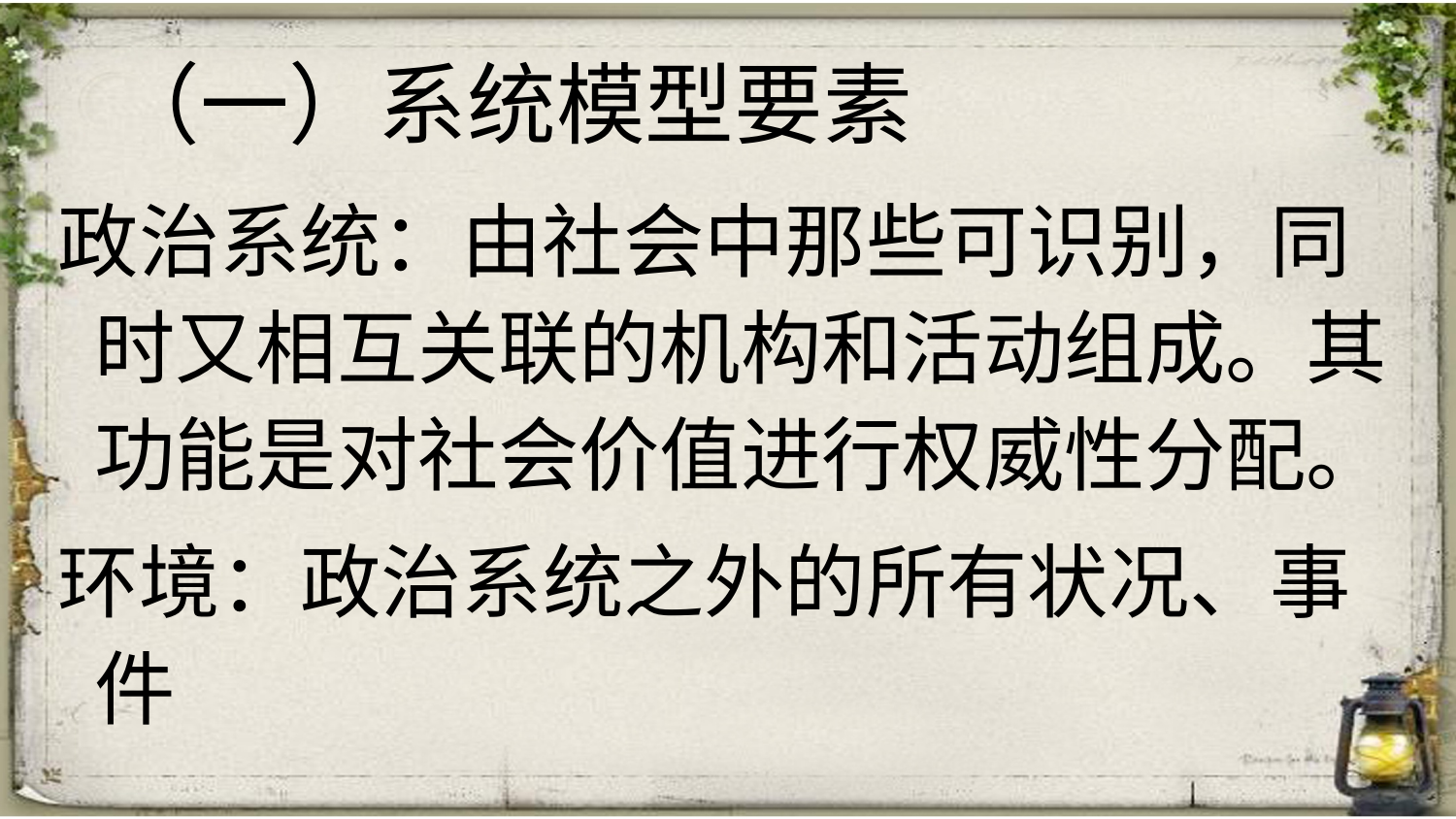

# （一）系统模型要素
政治系统：由社会中那些可识别，同时又相互关联的机构和活动组成。其功能是对社会价值进行权威性分配。
环境：政治系统之外的所有状况、事件